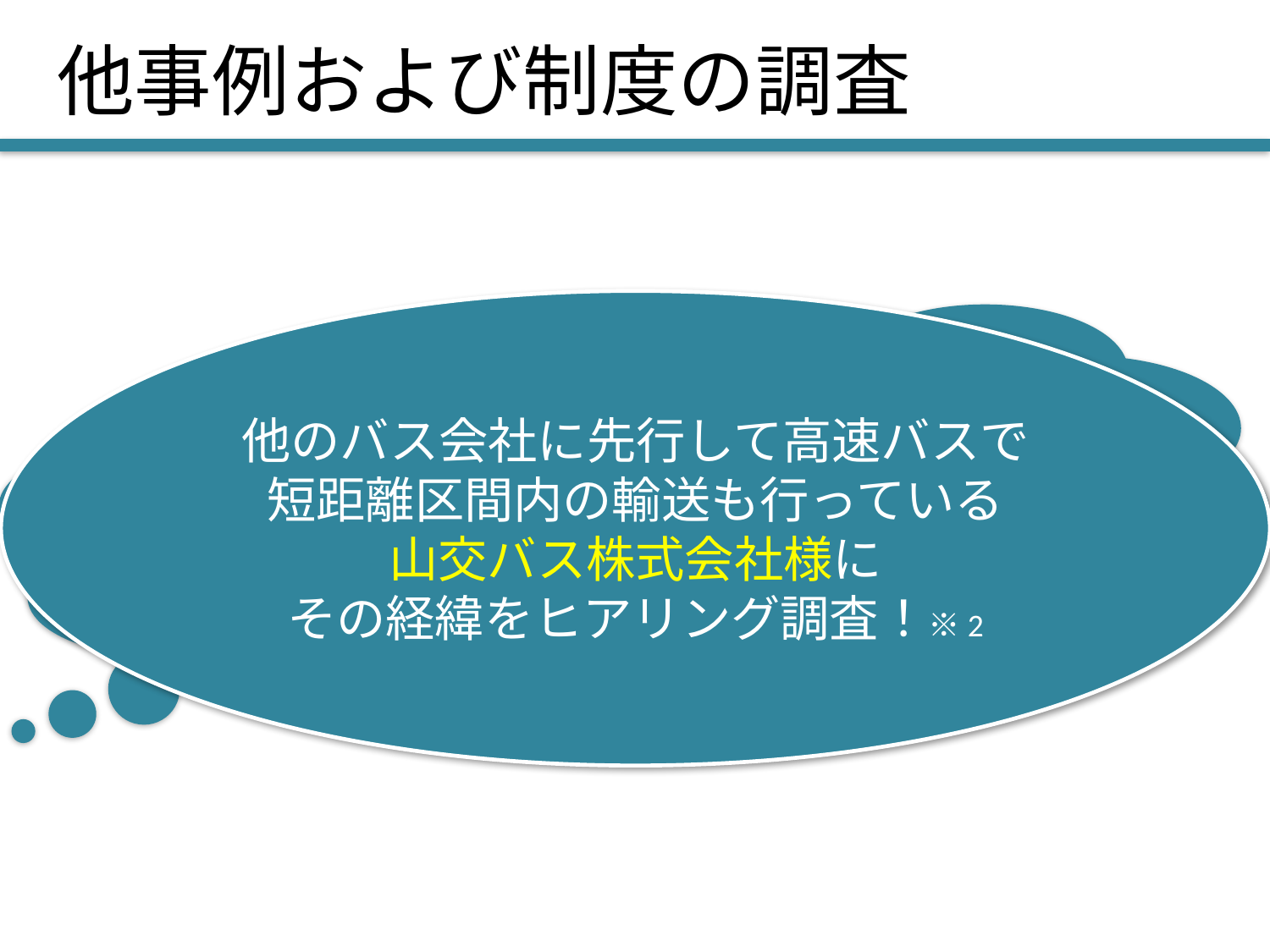

# 他事例および制度の調査

他のバス会社に先行して高速バスで
短距離区間内の輸送も行っている
山交バス株式会社様に
その経緯をヒアリング調査！※2
高速バスで短距離区間の乗降を認めてOK？
制度的な障壁はない？